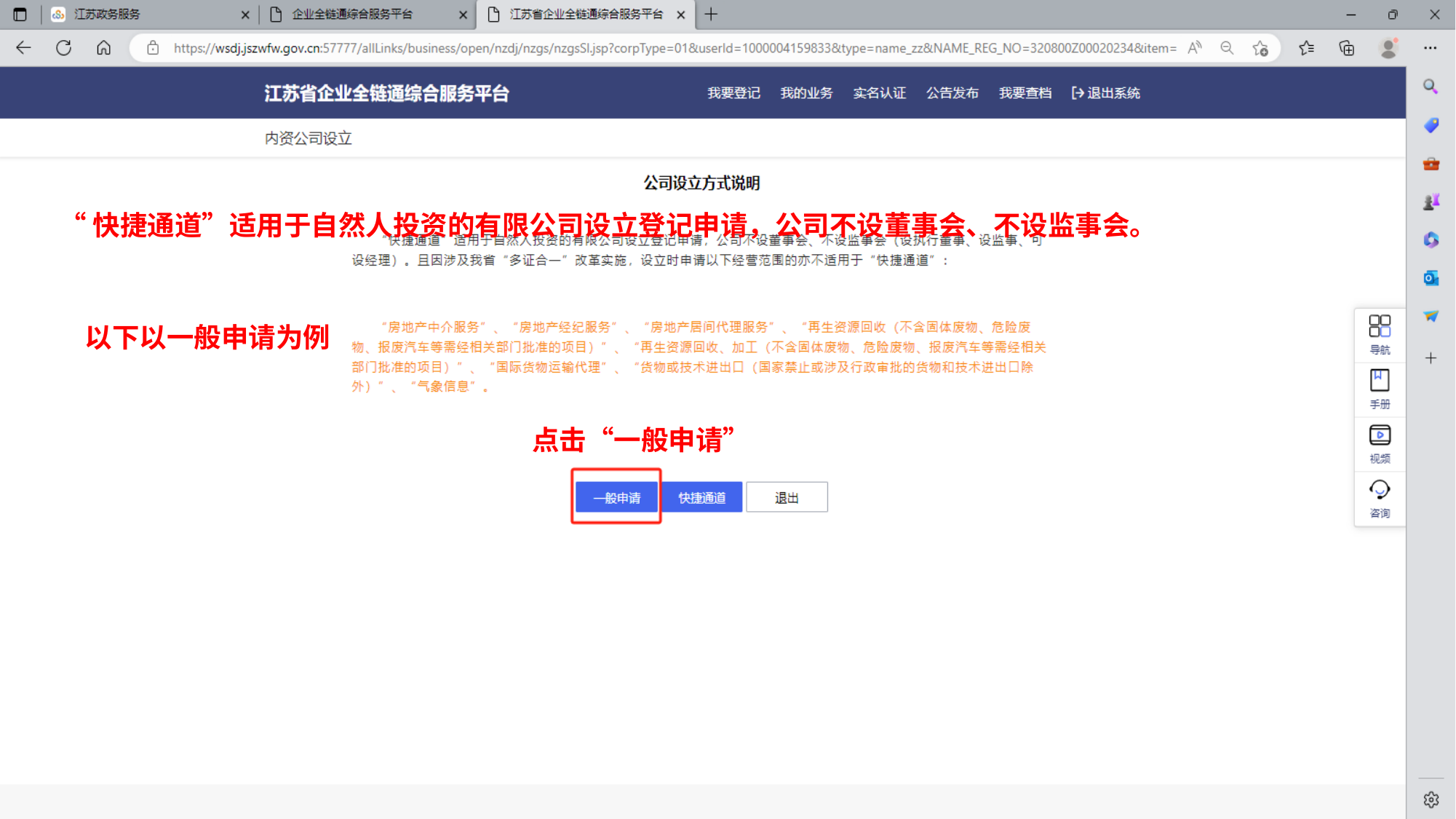

“快捷通道”适用于自然人投资的有限公司设立登记申请，公司不设董事会、不设监事会。
以下以一般申请为例
点击“一般申请”
14